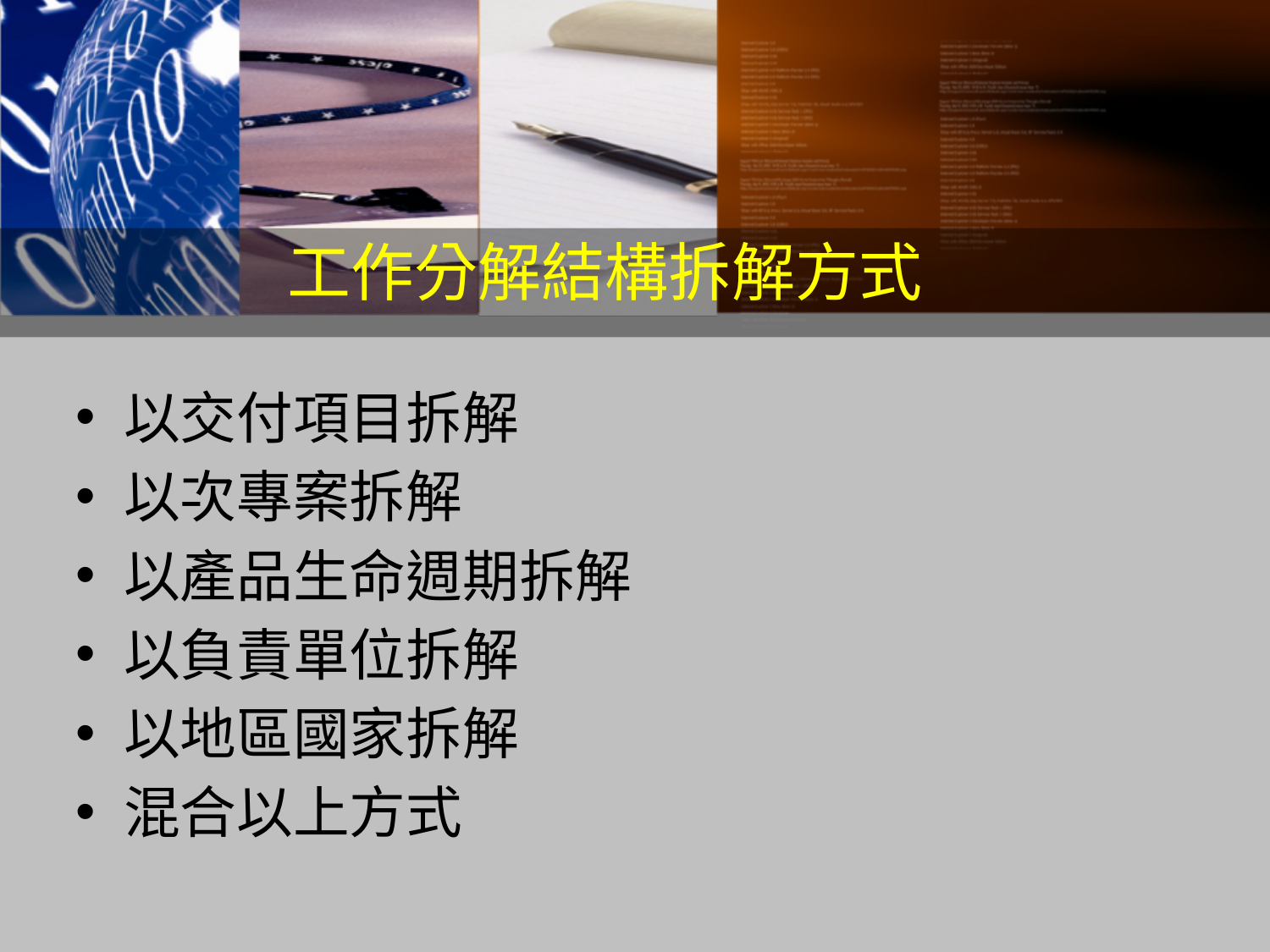

工作分解結構拆解方式
以交付項目拆解
以次專案拆解
以產品生命週期拆解
以負責單位拆解
以地區國家拆解
混合以上方式